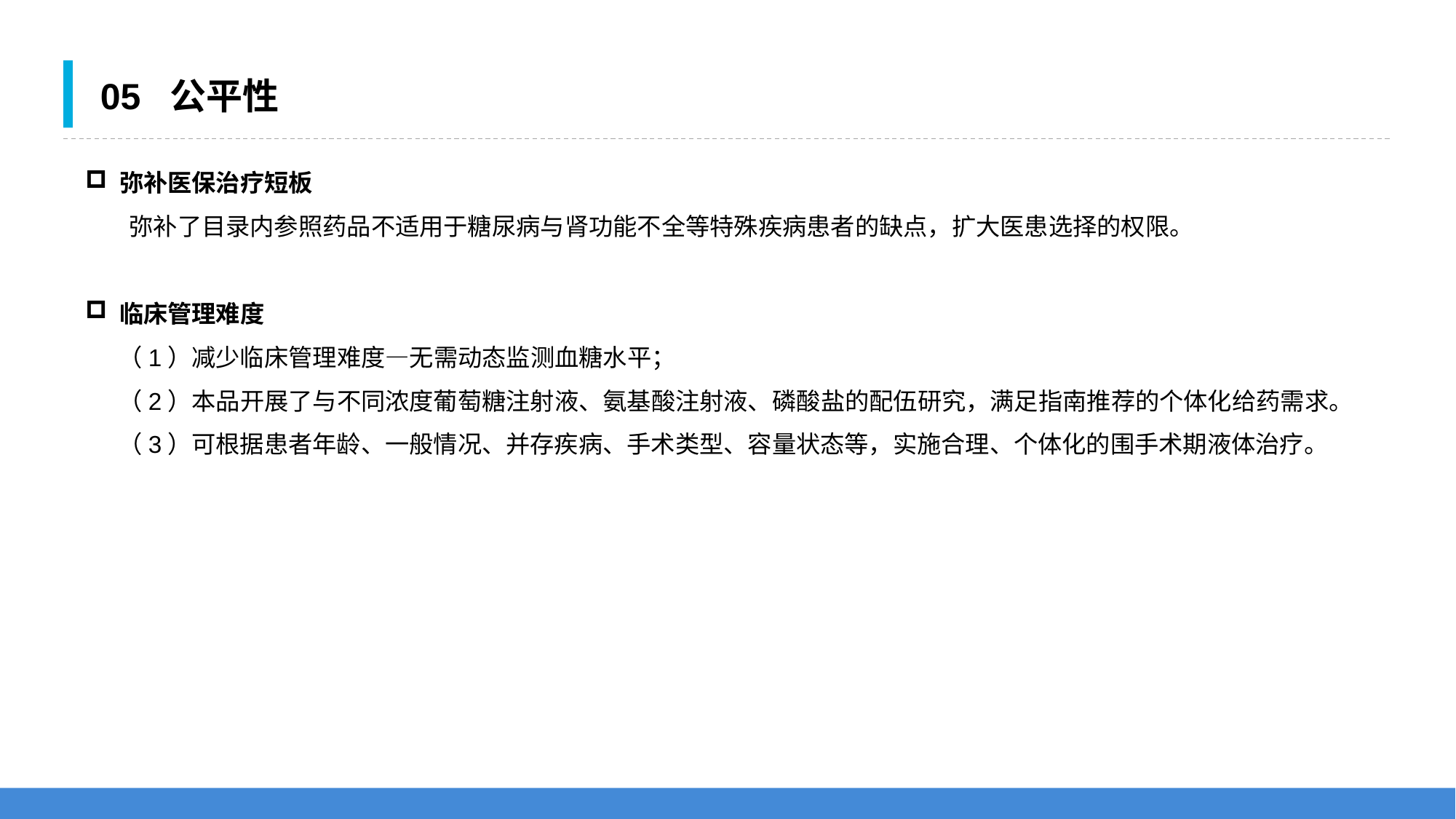

05  公平性
弥补医保治疗短板
       弥补了目录内参照药品不适用于糖尿病与肾功能不全等特殊疾病患者的缺点，扩大医患选择的权限。

临床管理难度
     （1）减少临床管理难度—无需动态监测血糖水平；
     （2）本品开展了与不同浓度葡萄糖注射液、氨基酸注射液、磷酸盐的配伍研究，满足指南推荐的个体化给药需求。
     （3）可根据患者年龄、一般情况、并存疾病、手术类型、容量状态等，实施合理、个体化的围手术期液体治疗。